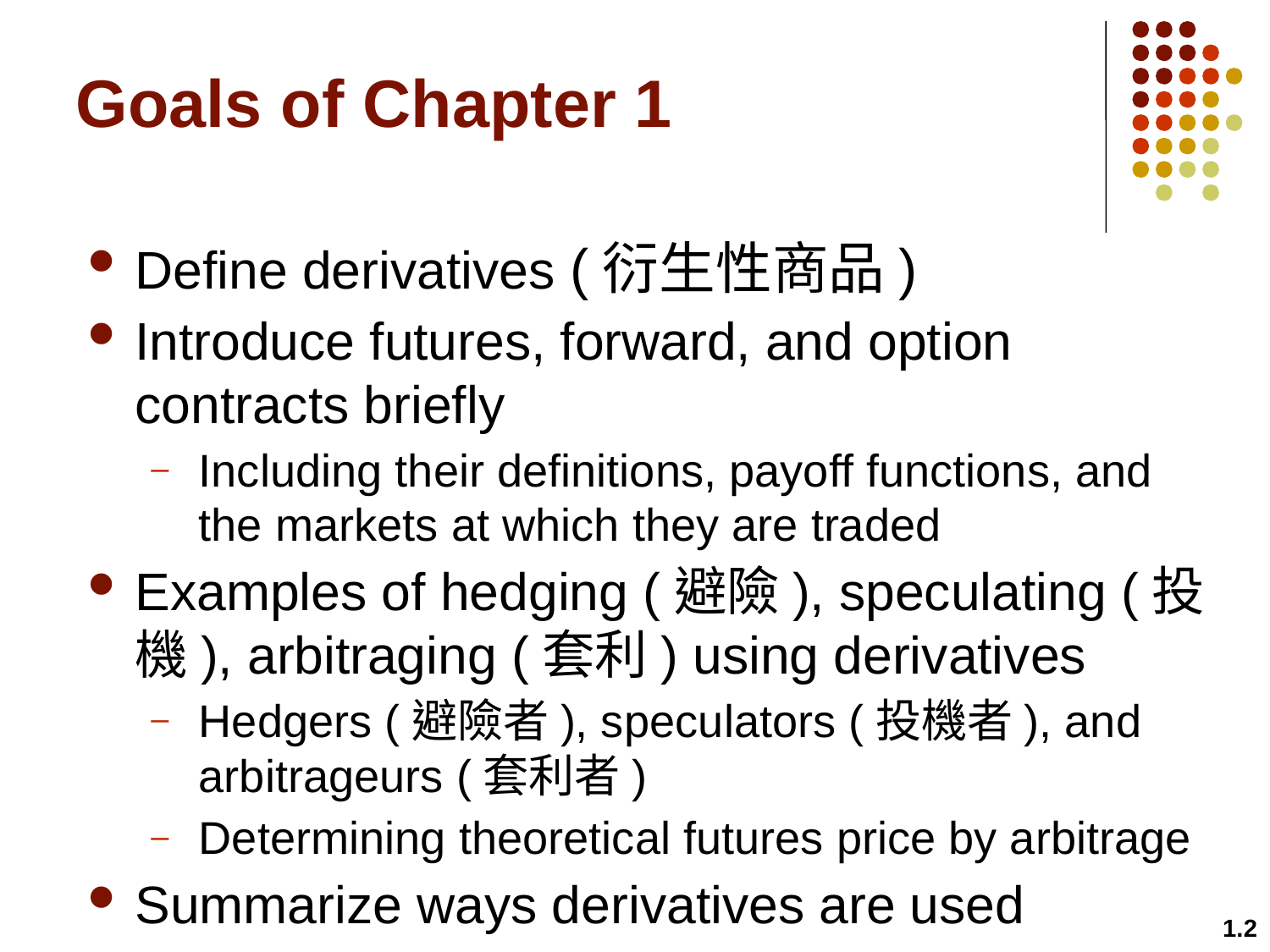

# Goals of Chapter 1
Define derivatives (衍生性商品)
Introduce futures, forward, and option contracts briefly
Including their definitions, payoff functions, and the markets at which they are traded
Examples of hedging (避險), speculating (投機), arbitraging (套利) using derivatives
Hedgers (避險者), speculators (投機者), and arbitrageurs (套利者)
Determining theoretical futures price by arbitrage
Summarize ways derivatives are used

1.2